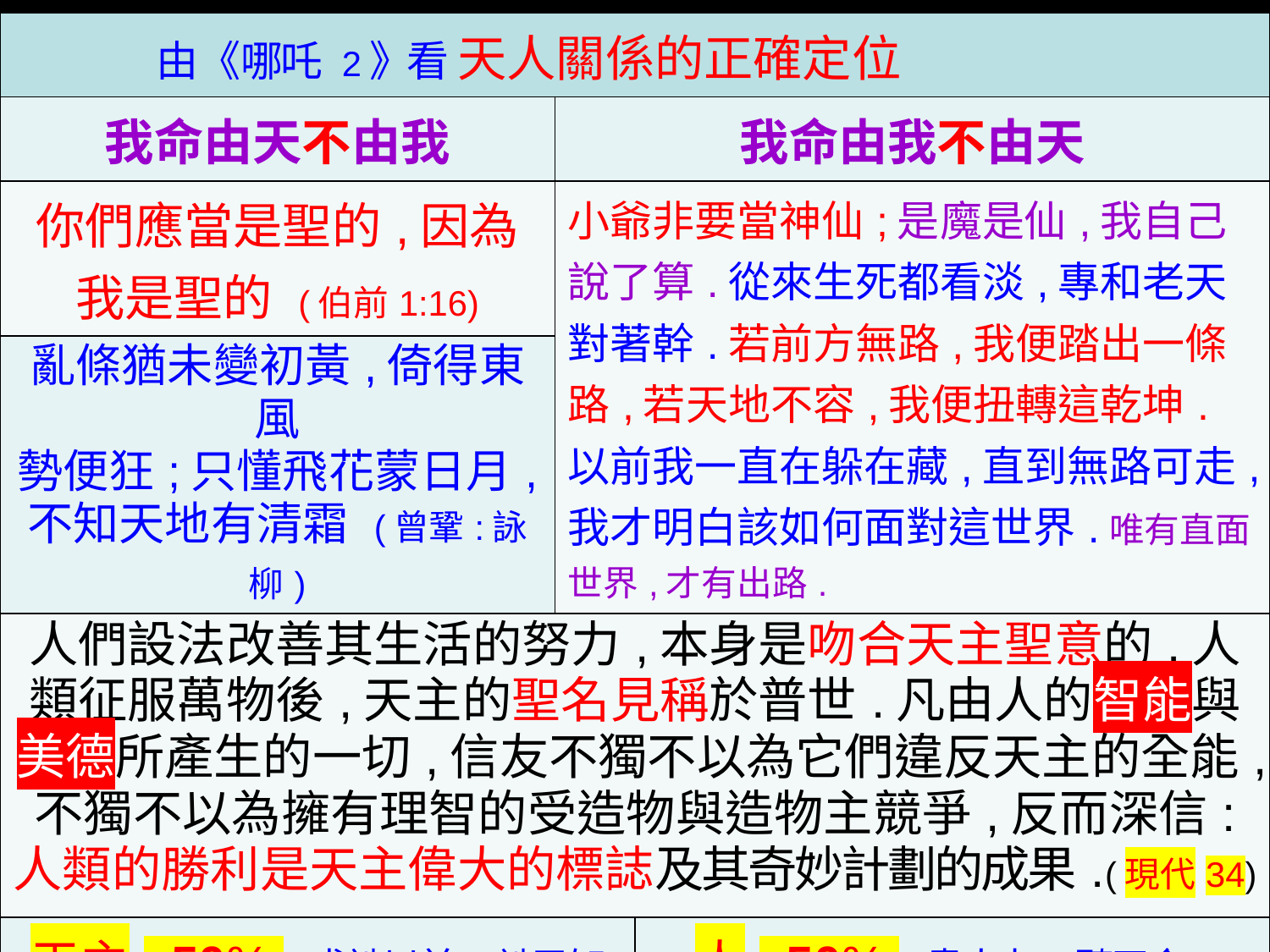

| 由《哪吒 2》看 天人關係的正確定位 |  |  |
| --- | --- | --- |
| 我命由天不由我 | 我命由我不由天 | 我命由我不由天 |
| 你們應當是聖的,因為 我是聖的 (伯前1:16) | 小爺非要當神仙;是魔是仙,我自己說了算.從來生死都看淡,專和老天對著幹.若前方無路,我便踏出一條路,若天地不容,我便扭轉這乾坤.以前我一直在躲在藏,直到無路可走,我才明白該如何面對這世界.唯有直面世界,才有出路. | 小爺非要當神仙;是魔是仙,我自己說了算 |
| 亂條猶未變初黃,倚得東風 勢便狂;只懂飛花蒙日月, 不知天地有清霜 (曾鞏:詠柳) | 從來生死都看淡,專和老天對著幹.若前方無路,我便踏出一條路,若天地不容,我便扭轉這乾坤. | 從來生死都看淡,專和老天對著幹.若前方無路,我便踏出一條路,若天地不容,我便扭轉這乾坤 |
| 人們設法改善其生活的努力,本身是吻合天主聖意的.人類征服萬物後,天主的聖名見稱於普世.凡由人的智能與美德所產生的一切,信友不獨不以為它們違反天主的全能,不獨不以為擁有理智的受造物與造物主競爭,反而深信: 人類的勝利是天主偉大的標誌及其奇妙計劃的成果.(現代34) |  |  |
| 天主: 50% ( 求祂以前, 祂已知 曉) |  | 人: 50% ( 盡人力, 聽天命) |
| 我命由天亦由我;我命由我亦由天 (不要再說: 除了祈禱,還能做什麼?) |  | 我命由我亦由天 |